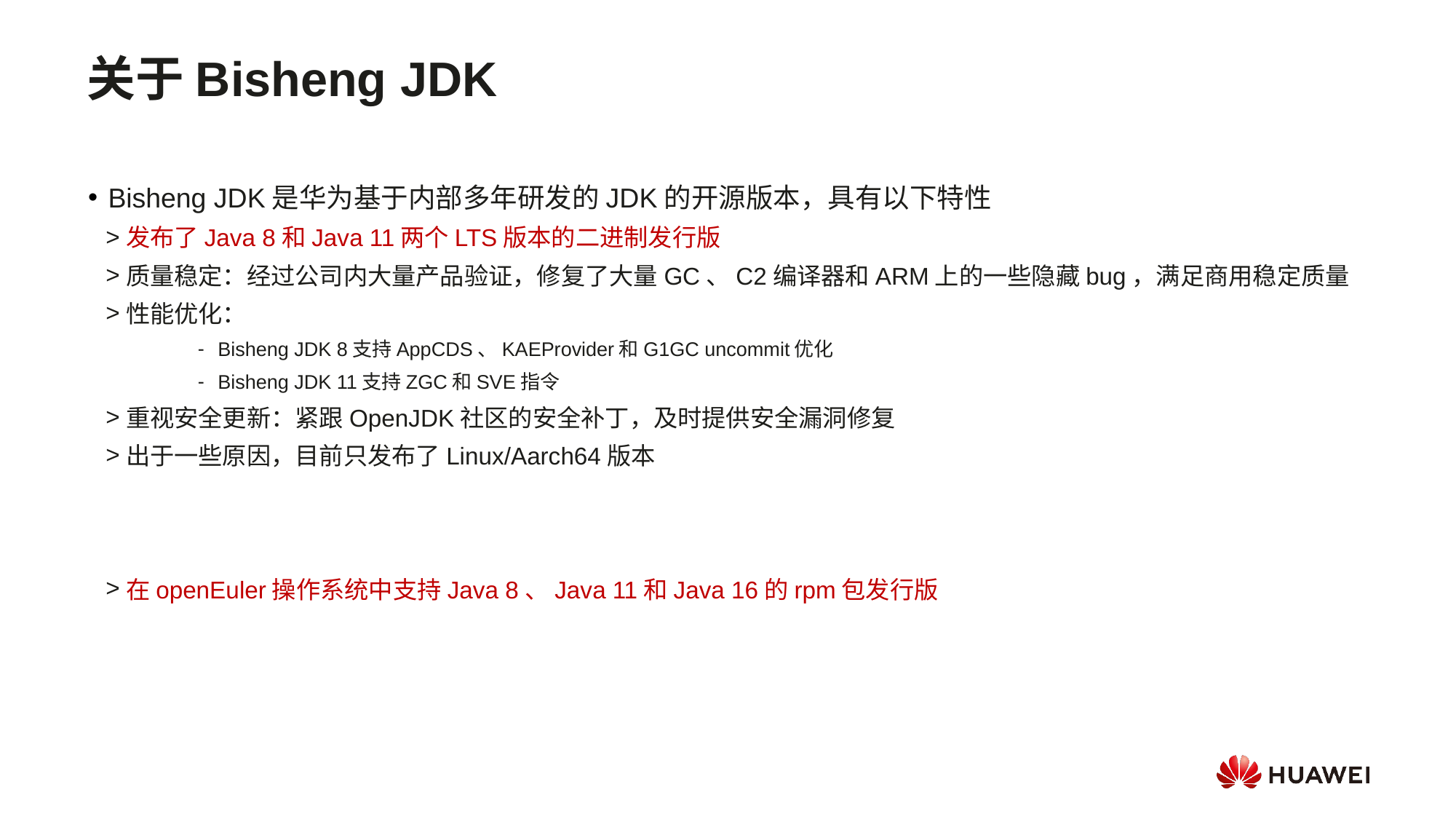

关于Bisheng JDK
Bisheng JDK是华为基于内部多年研发的JDK的开源版本，具有以下特性
发布了Java 8和Java 11两个LTS版本的二进制发行版
质量稳定：经过公司内大量产品验证，修复了大量GC、C2编译器和ARM上的一些隐藏bug，满足商用稳定质量
性能优化：
Bisheng JDK 8支持AppCDS、KAEProvider和G1GC uncommit优化
Bisheng JDK 11支持ZGC和SVE指令
重视安全更新：紧跟OpenJDK社区的安全补丁，及时提供安全漏洞修复
出于一些原因，目前只发布了Linux/Aarch64版本

在openEuler操作系统中支持Java 8、Java 11和Java 16的rpm包发行版